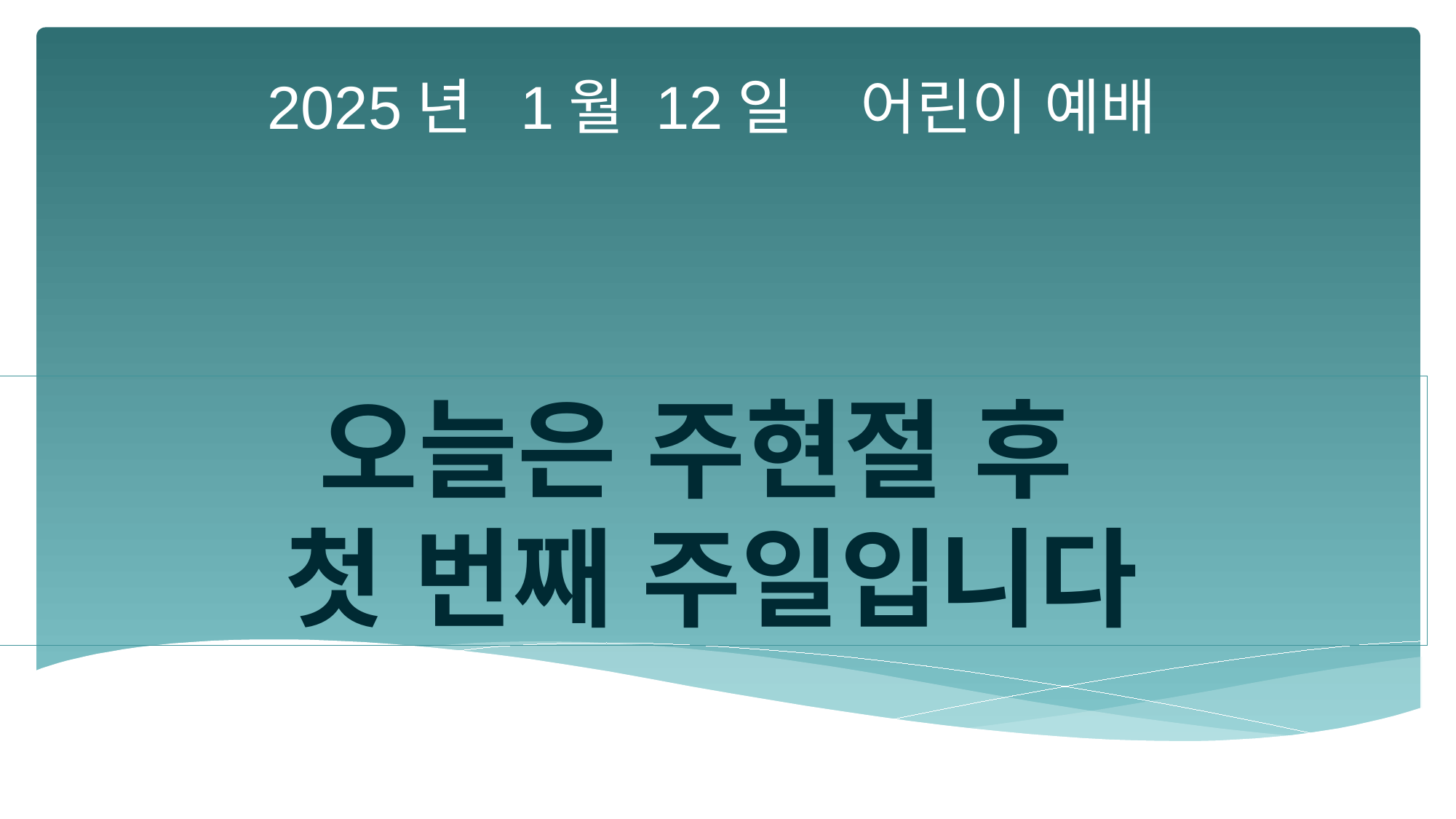

2025년  1월 12일    어린이 예배
오늘은 주현절 후
첫 번째 주일입니다